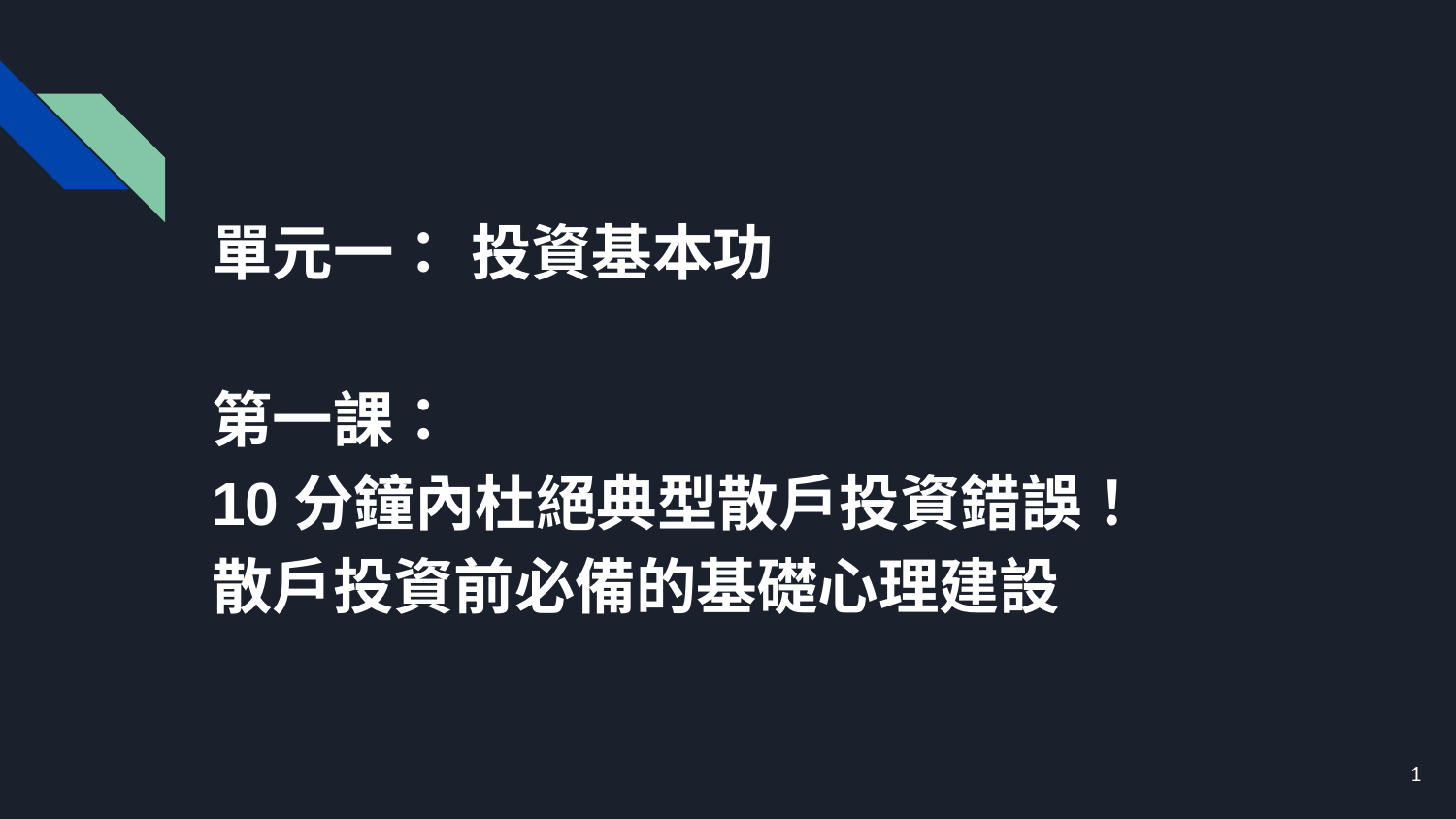

單元一： 投資基本功

第一課：
10分鐘內杜絕典型散戶投資錯誤！
散戶投資前必備的基礎心理建設
1